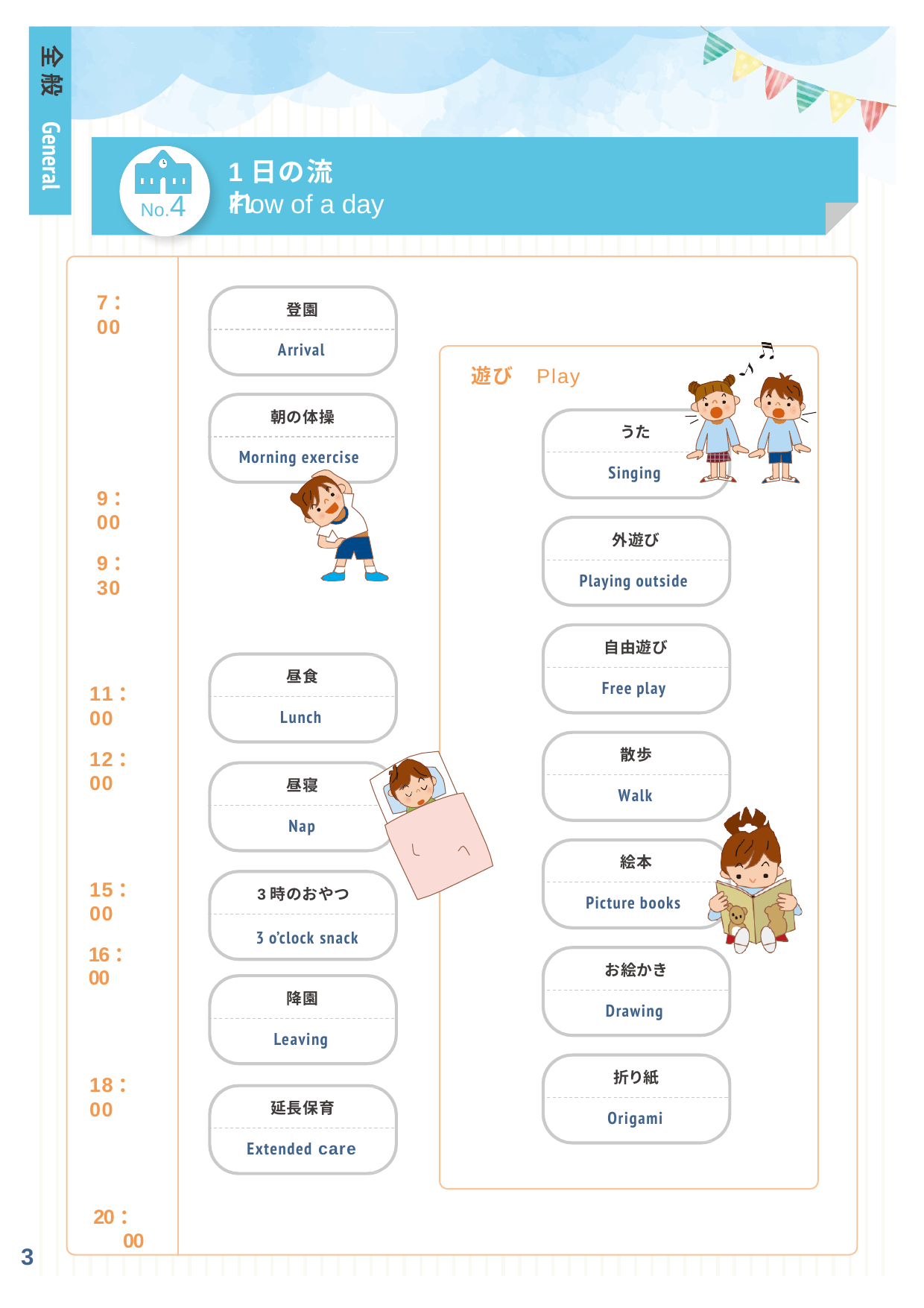

全 般
General

1日の流れ
No.4
Flow of a day

7：00
登園
Arrival
遊び	Play

朝の体操

うた
Morning exercise
Singing
9：00

外遊び
9：30
Playing outside

自由遊び

昼食
Lunch
Free play
11：00

散歩
12：00

昼寝
Walk
Nap

絵本

15：00
3時のおやつ
Picture books
3 o’clock snack
16：00

お絵かき

降園
Drawing
Leaving

折り紙
18：00

延長保育
Origami
Extended care
20：00
3